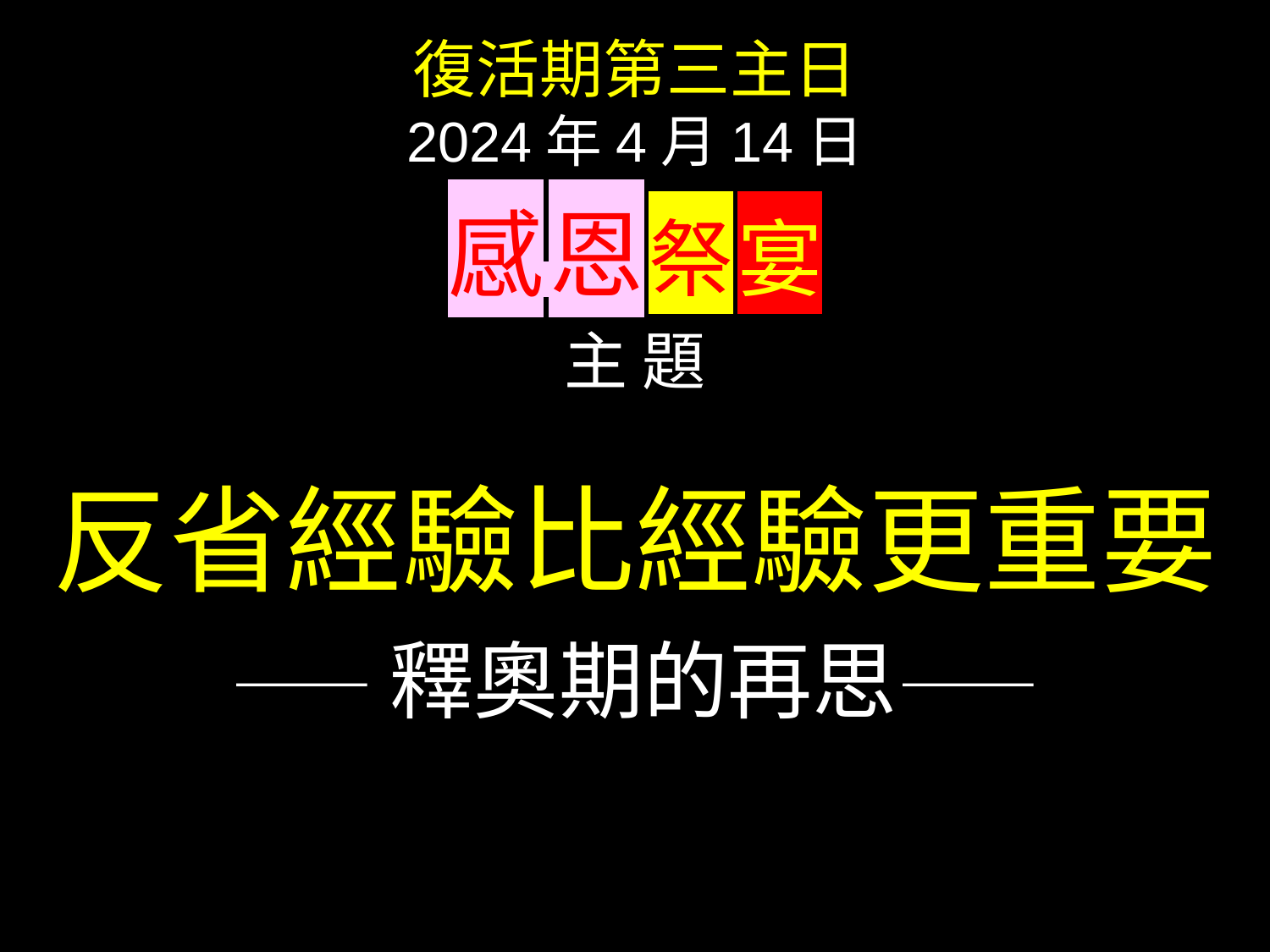

復活期第三主日
2024年4月14日
感 恩 祭 宴

主 題

反省經驗比經驗更重要
——釋奧期的再思——